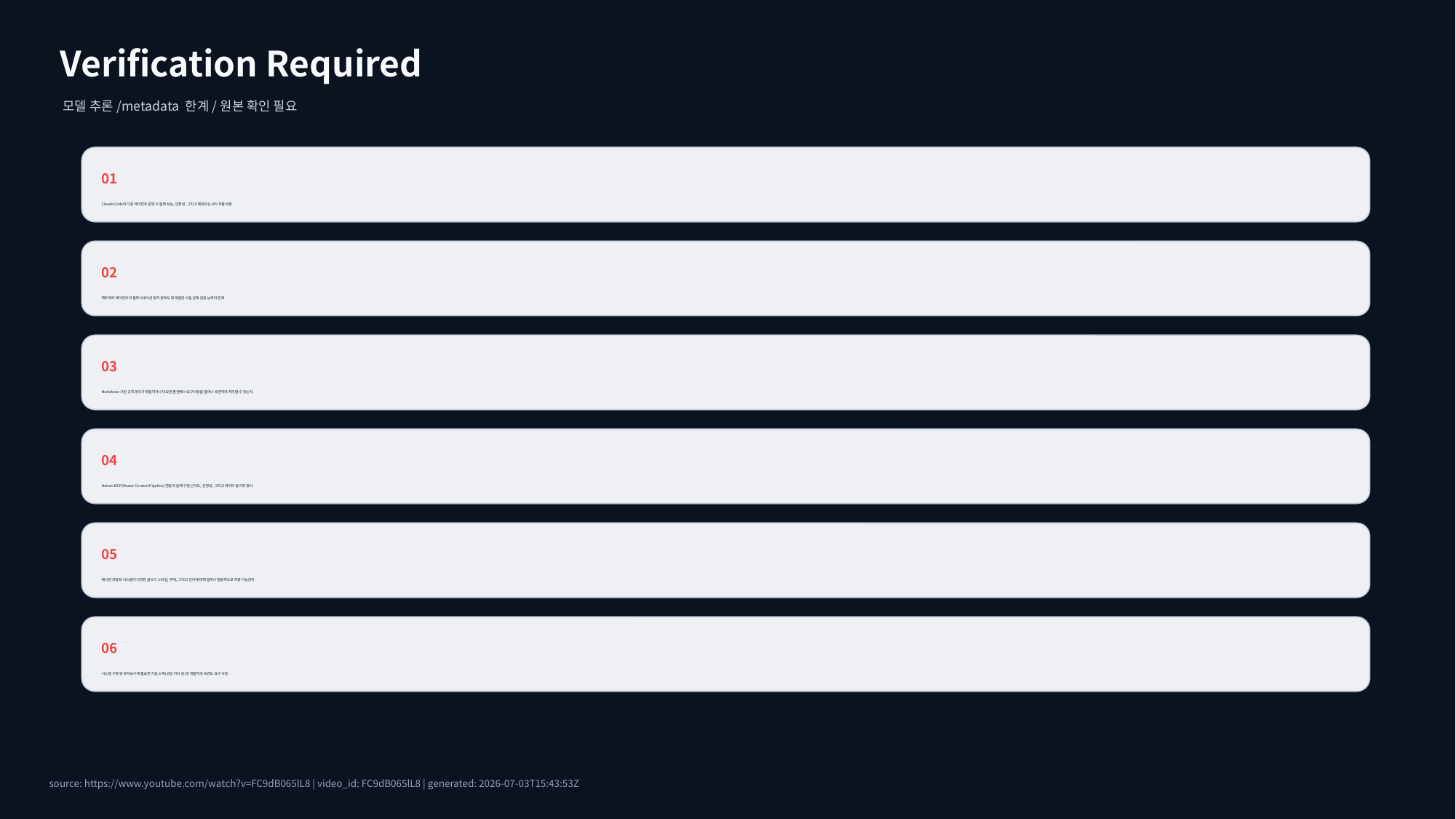

Verification Required
모델 추론/metadata 한계/원본 확인 필요

01
Claude Code의 다중 에이전트 운영 시 실제 성능, 안정성, 그리고 예상되는 API 호출 비용.

02
팩트체커 에이전트의 할루시네이션 방지 정확도 및 복잡한 사실 관계 검증 능력의 한계.

03
Markdown 기반 규칙 정의가 복잡하거나 미묘한 톤앤매너 요구사항을 얼마나 유연하게 처리할 수 있는지.

04
Notion MCP(Master Content Pipeline) 연동의 실제 구현 난이도, 안정성, 그리고 데이터 동기화 방식.

05
제시된 자동화 시스템이 다양한 글쓰기 스타일, 주제, 그리고 언어에 대해 얼마나 범용적으로 적용 가능한지.

06
시스템 구축 및 유지보수에 필요한 기술 스택(코딩 지식 등)과 개발자의 숙련도 요구 사항.
source: https://www.youtube.com/watch?v=FC9dB065lL8 | video_id: FC9dB065lL8 | generated: 2026-07-03T15:43:53Z